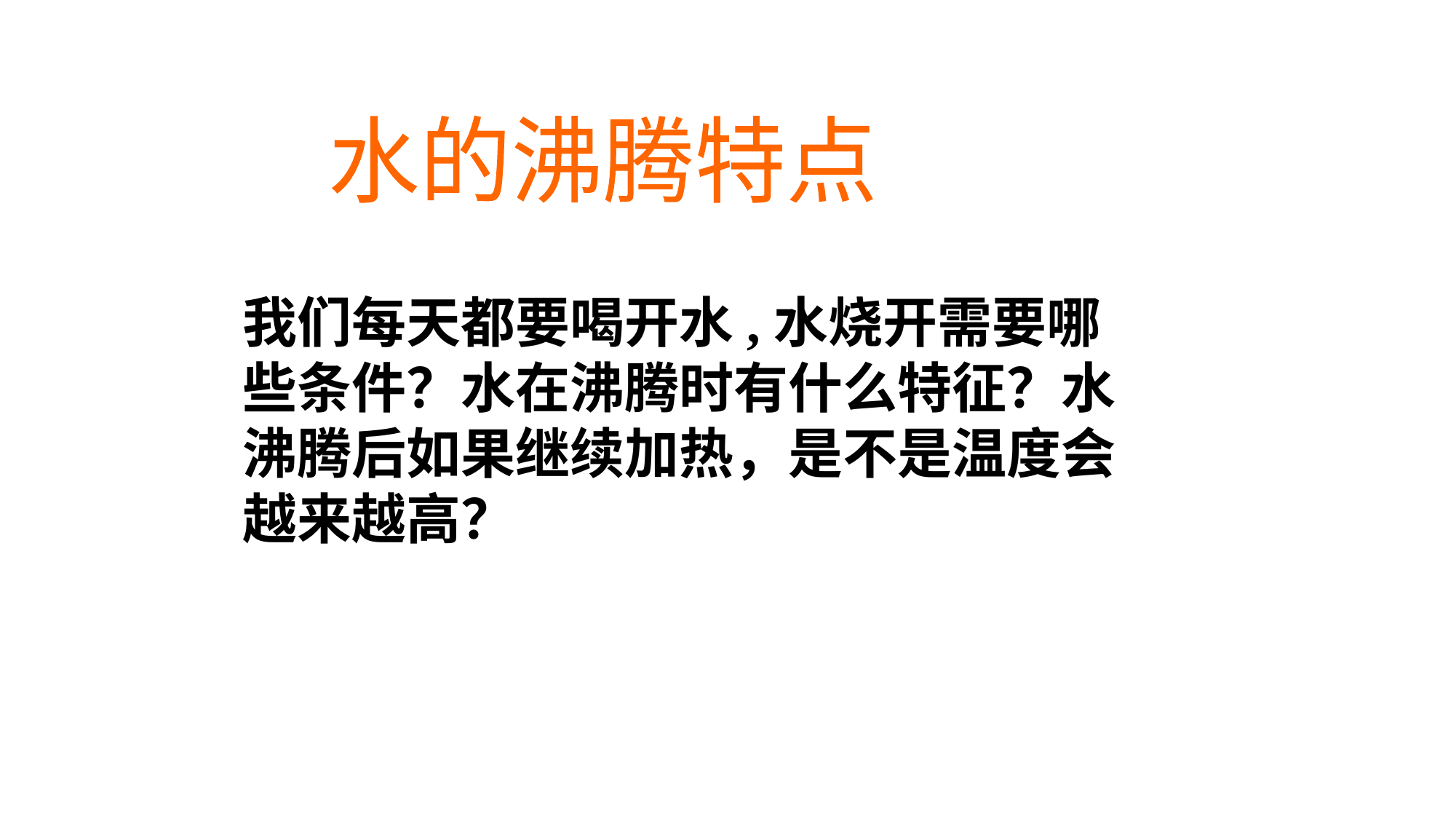

水的沸腾特点

我们每天都要喝开水,水烧开需要哪些条件？水在沸腾时有什么特征？水沸腾后如果继续加热，是不是温度会越来越高？